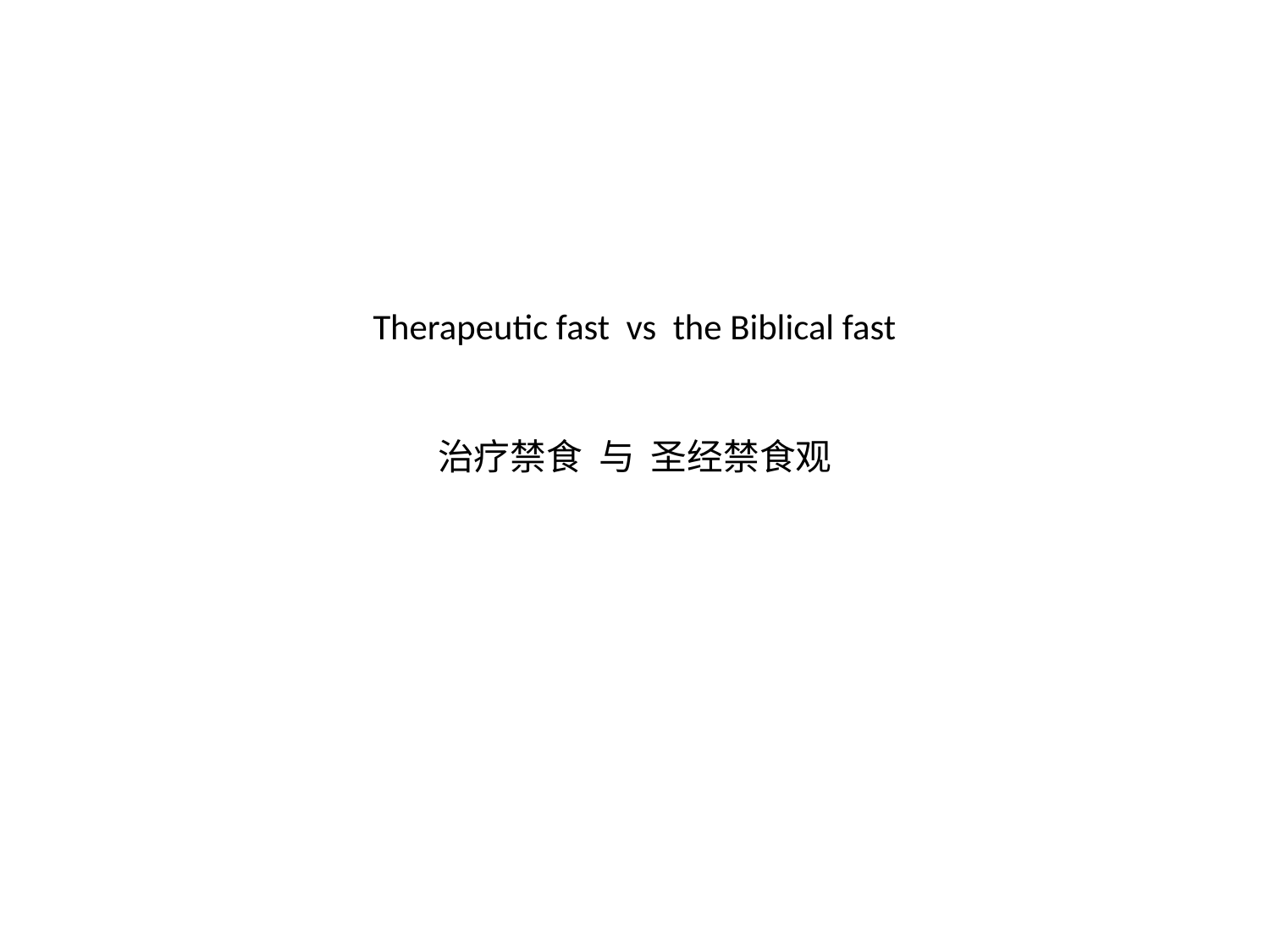

# Therapeutic fast  vs  the Biblical fast 治疗禁食  与  圣经禁食观